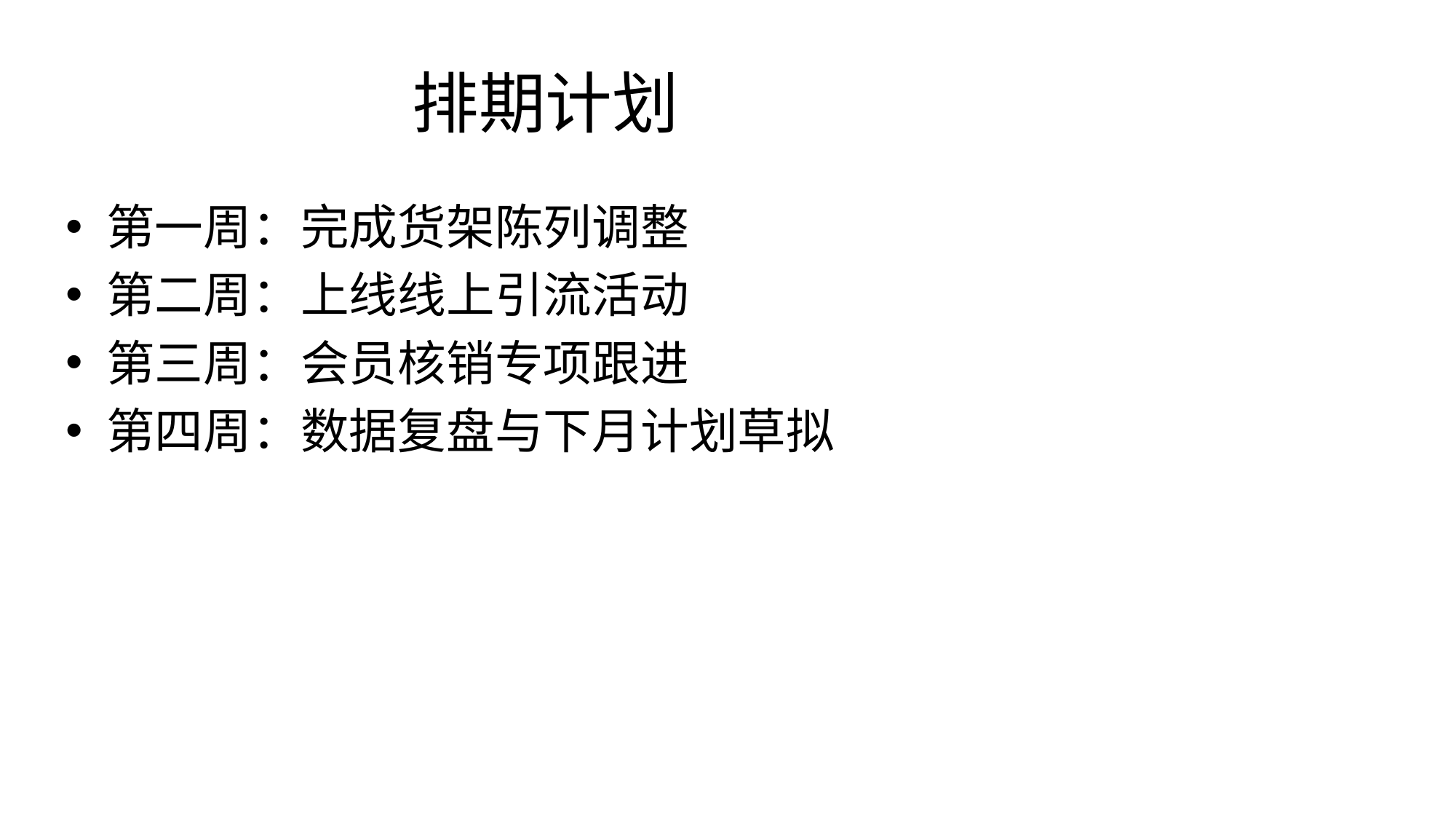

# 排期计划
第一周：完成货架陈列调整
第二周：上线线上引流活动
第三周：会员核销专项跟进
第四周：数据复盘与下月计划草拟